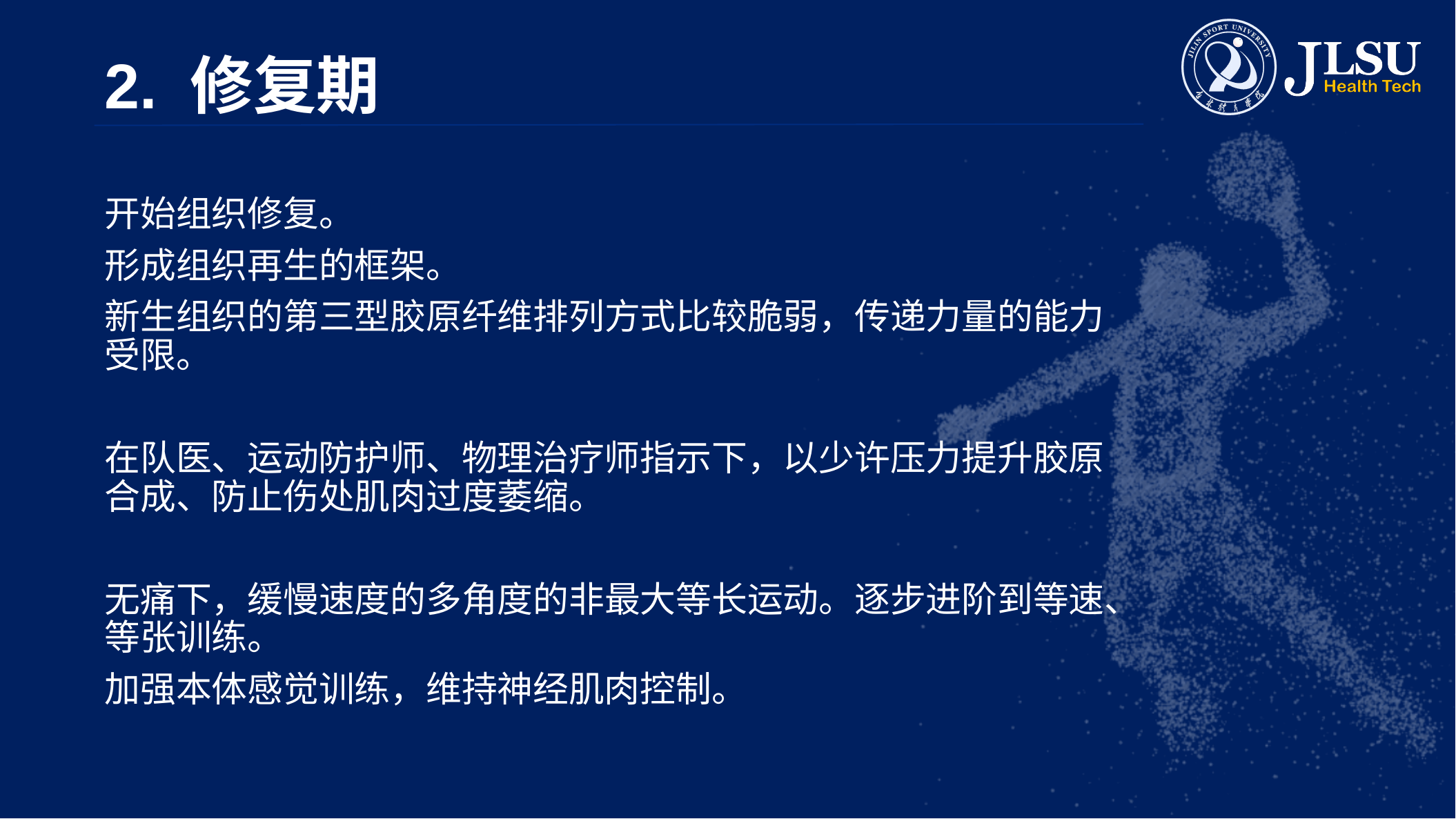

# 2. 修复期
开始组织修复。
形成组织再生的框架。
新生组织的第三型胶原纤维排列方式比较脆弱，传递力量的能力受限。

在队医、运动防护师、物理治疗师指示下，以少许压力提升胶原合成、防止伤处肌肉过度萎缩。

无痛下，缓慢速度的多角度的非最大等长运动。逐步进阶到等速、等张训练。
加强本体感觉训练，维持神经肌肉控制。